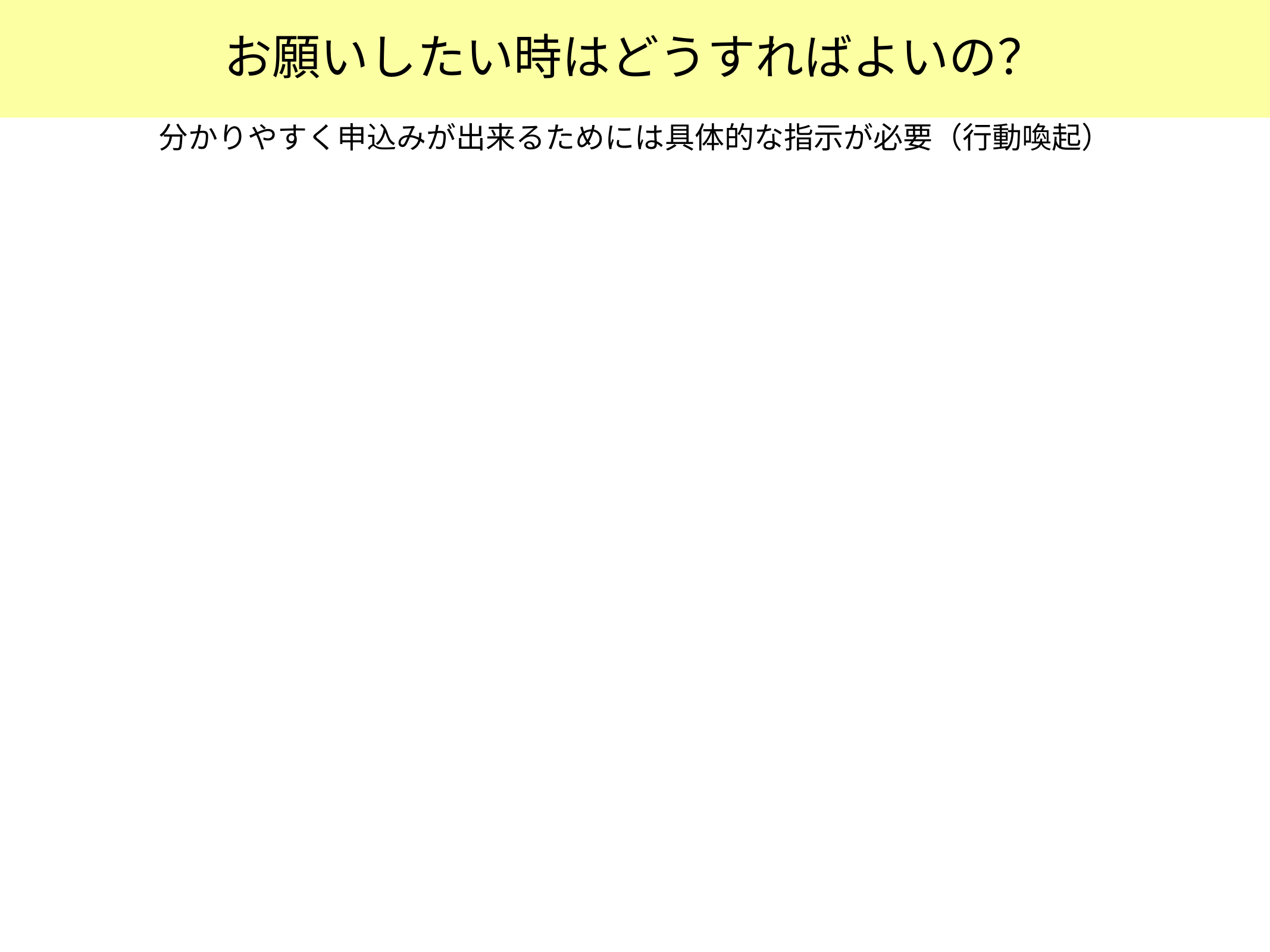

お願いしたい時はどうすればよいの？

分かりやすく申込みが出来るためには具体的な指示が必要（行動喚起）